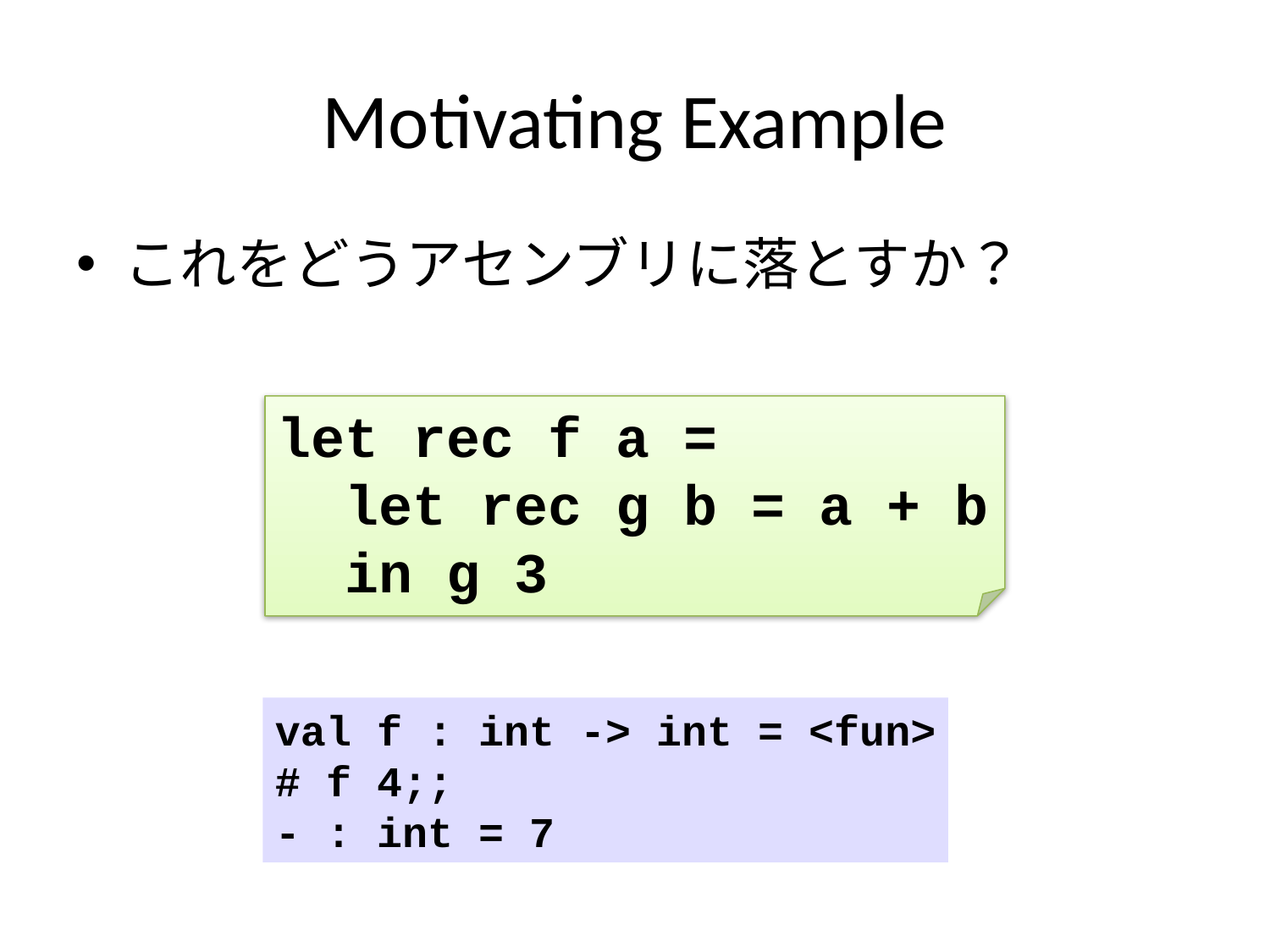

# Motivating Example
これをどうアセンブリに落とすか？

let rec f a =
  let rec g b = a + b
  in g 3
val f : int -> int = <fun>
# f 4;;
- : int = 7